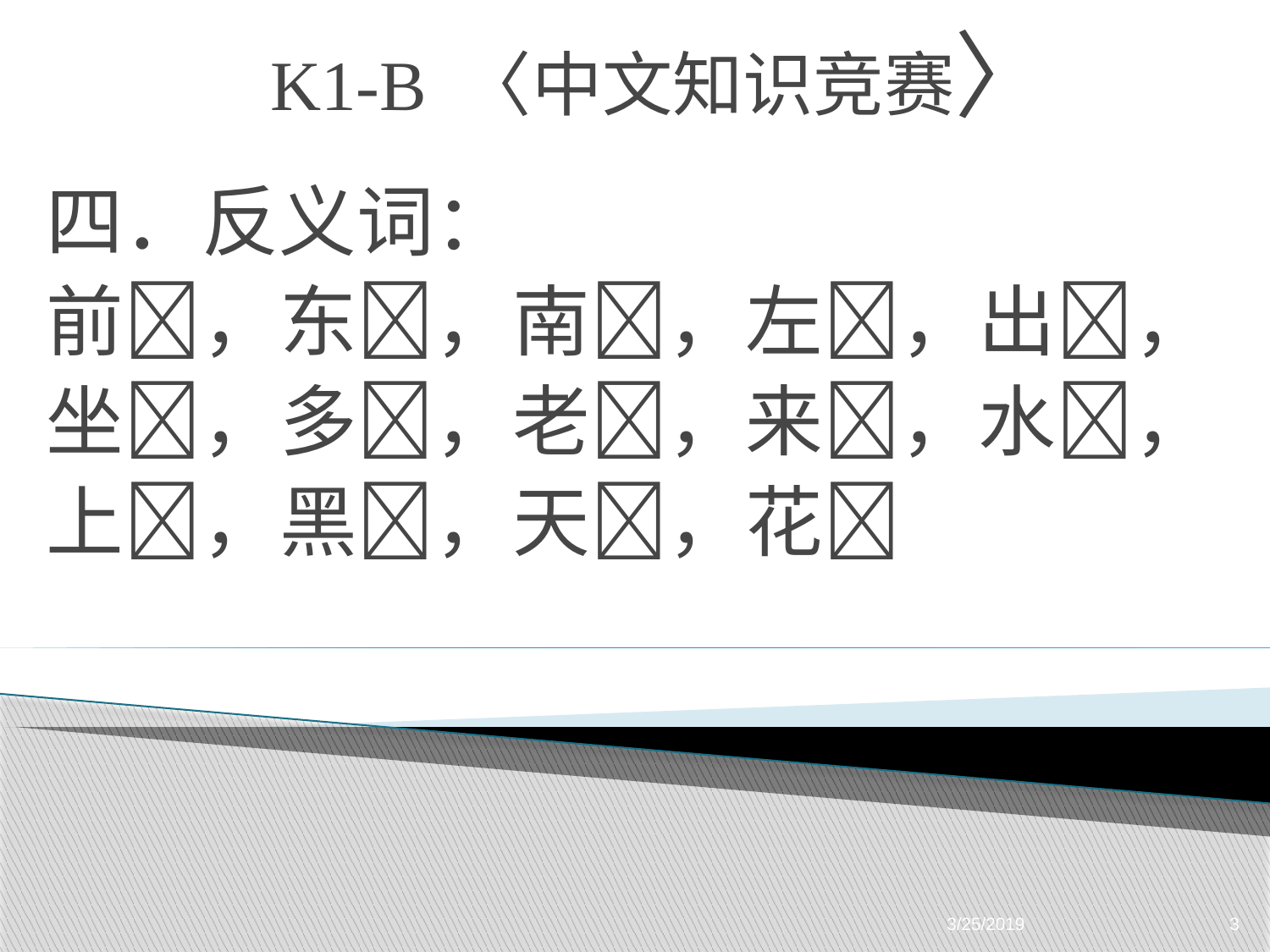

# K1-B 〈中文知识竞赛〉
四．反义词：
前↔，东↔，南↔，左↔，出↔，
坐↔，多↔，老↔，来↔，水↔，
上↔，黑↔，天↔，花↔
3/25/2019
3